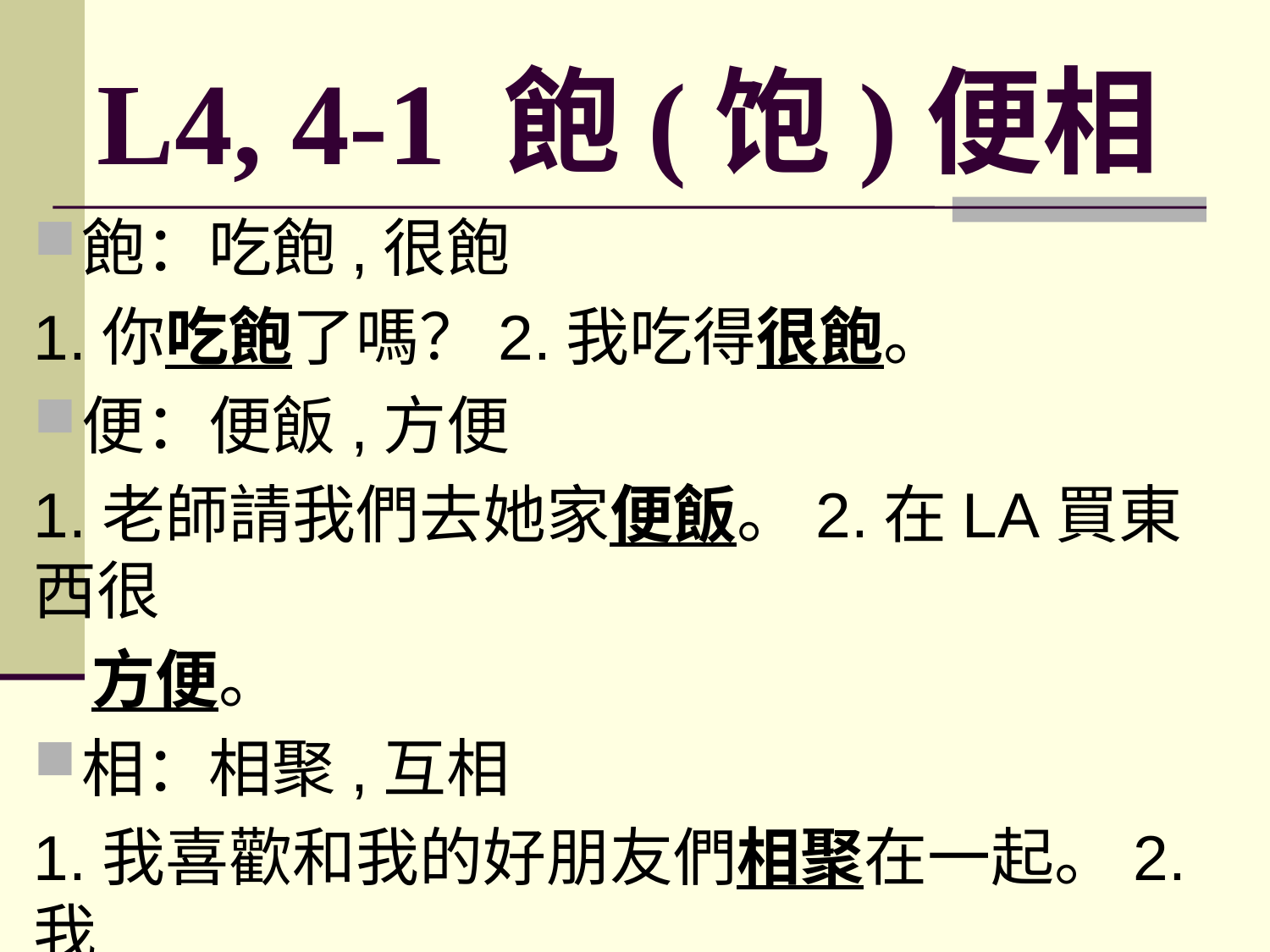

# L4, 4-1 飽(饱)便相
飽：吃飽,很飽
1.你吃飽了嗎？2.我吃得很飽。
便：便飯,方便
1.老師請我們去她家便飯。2.在LA買東西很
   方便。
相：相聚,互相
1.我喜歡和我的好朋友們相聚在一起。2.我
   和我的筆友互相寫電子郵件。